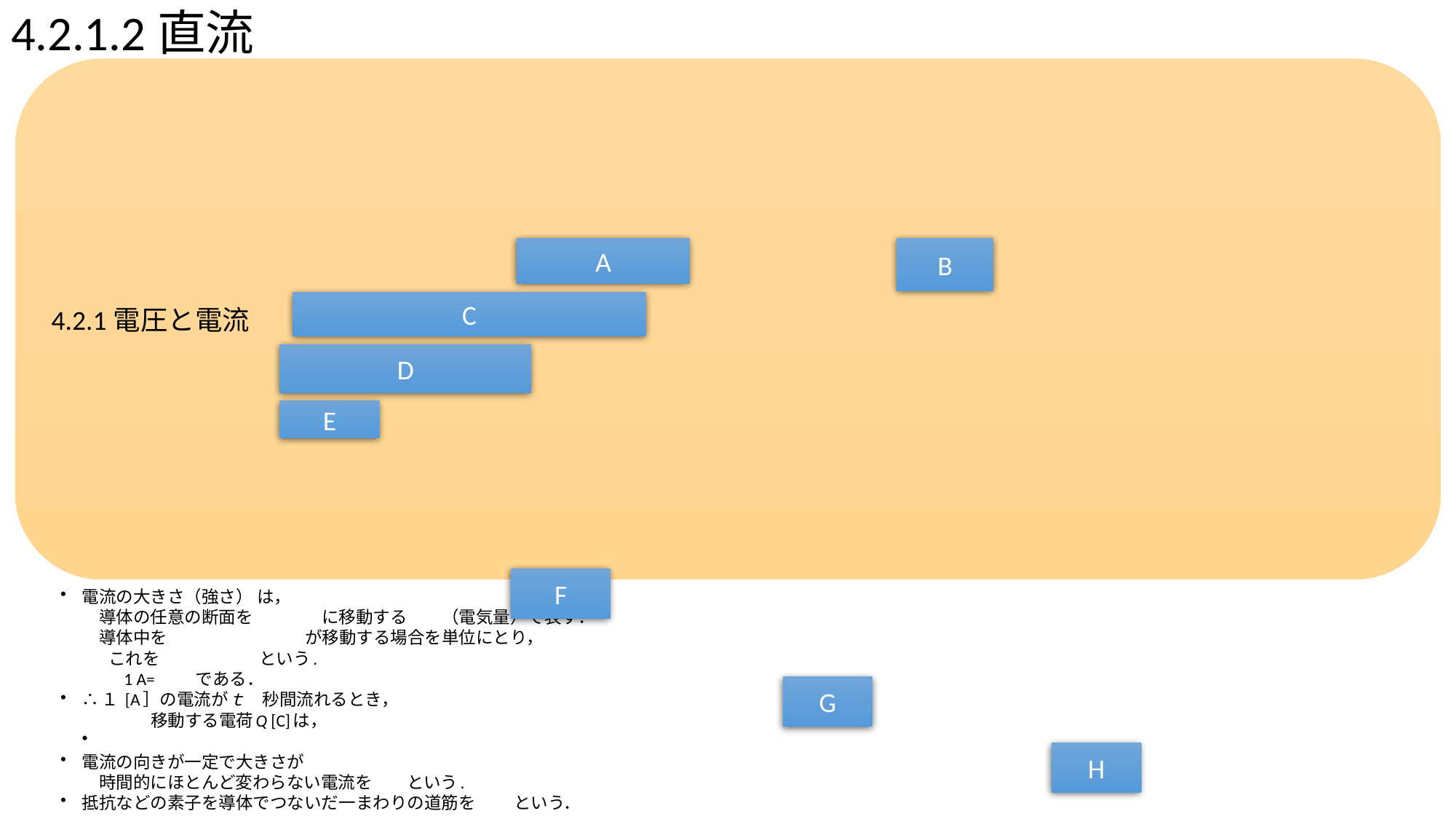

# 4.2.1.2直流
4.2.1電圧と電流
∴１ [A］の電流がｔ　秒間流れるとき，
	移動する電荷Q [C]は，
電流の向きが一定で大きさが
　時間的にほとんど変わらない電流を         という.
抵抗などの素子を導体でつないだ一まわりの道筋を          という．
B
A
C
D
E
F
G
H